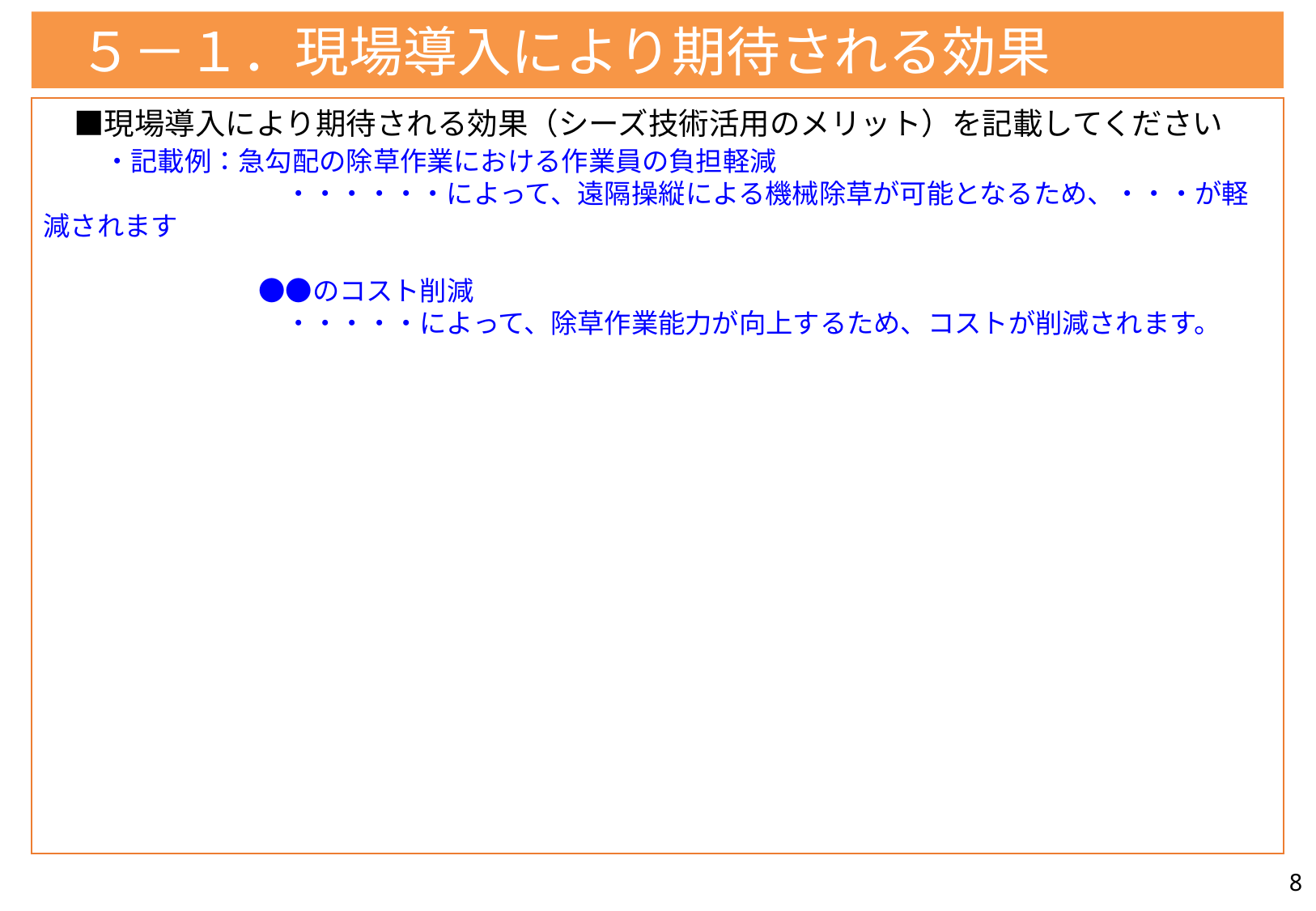

５－１．現場導入により期待される効果
　■現場導入により期待される効果（シーズ技術活用のメリット）を記載してください
　　・記載例：急勾配の除草作業における作業員の負担軽減
　　　　　　　　　・・・・・・によって、遠隔操縦による機械除草が可能となるため、・・・が軽減されます

　　　　　　　　●●のコスト削減
　　　　　　　　　・・・・・によって、除草作業能力が向上するため、コストが削減されます。

8